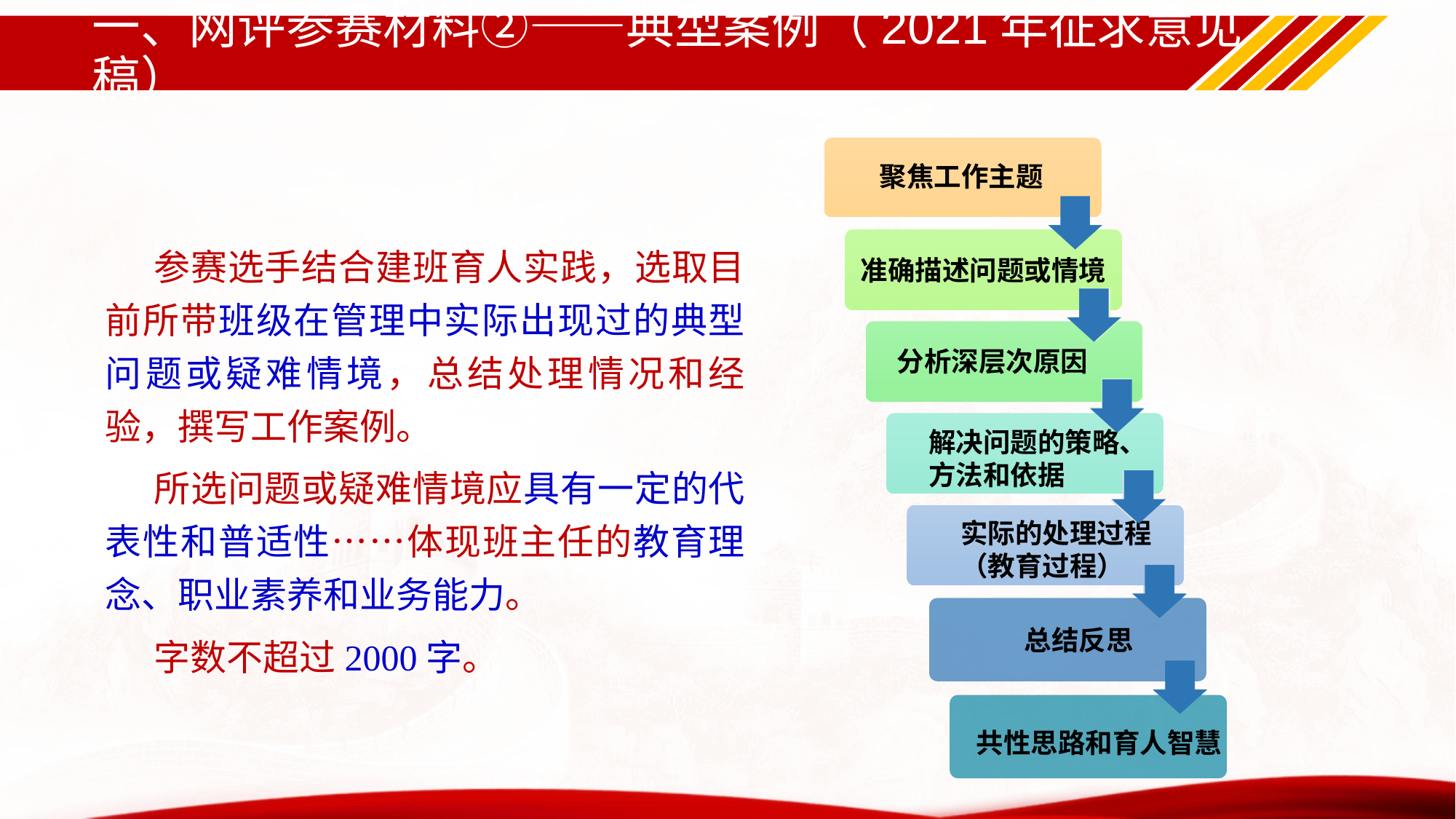

# 一、网评参赛材料②——典型案例（2021年征求意见稿）

聚焦工作主题
参赛选手结合建班育人实践，选取目前所带班级在管理中实际出现过的典型问题或疑难情境，总结处理情况和经验，撰写工作案例。
所选问题或疑难情境应具有一定的代表性和普适性……体现班主任的教育理念、职业素养和业务能力。
字数不超过2000字。
准确描述问题或情境

分析深层次原因

解决问题的策略、方法和依据

实际的处理过程（教育过程）

总结反思

共性思路和育人智慧